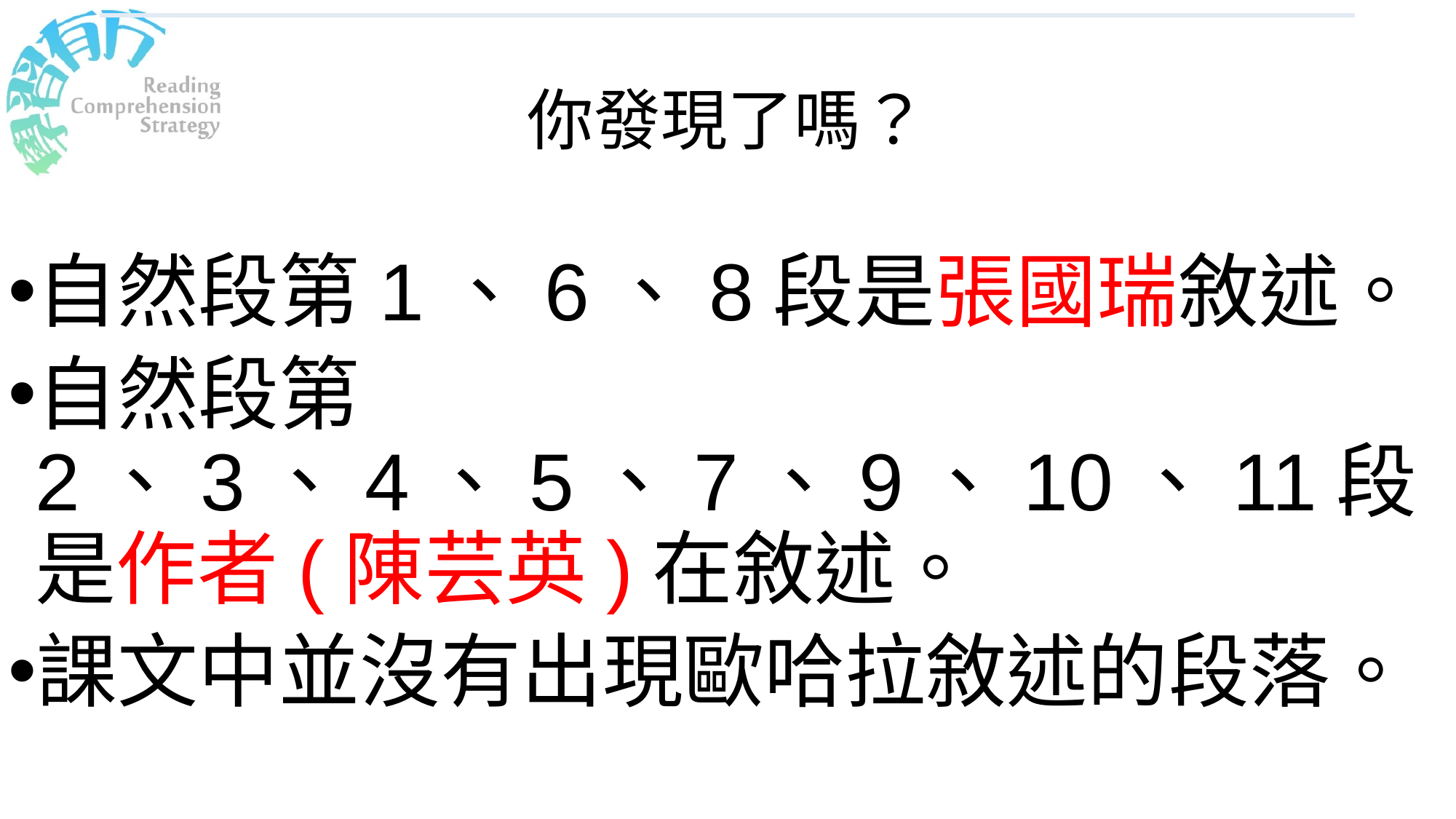

# 你發現了嗎？
自然段第1、6、8段是張國瑞敘述。
自然段第2、3、4、5、7、9、10、11段是作者(陳芸英)在敘述。
課文中並沒有出現歐哈拉敘述的段落。